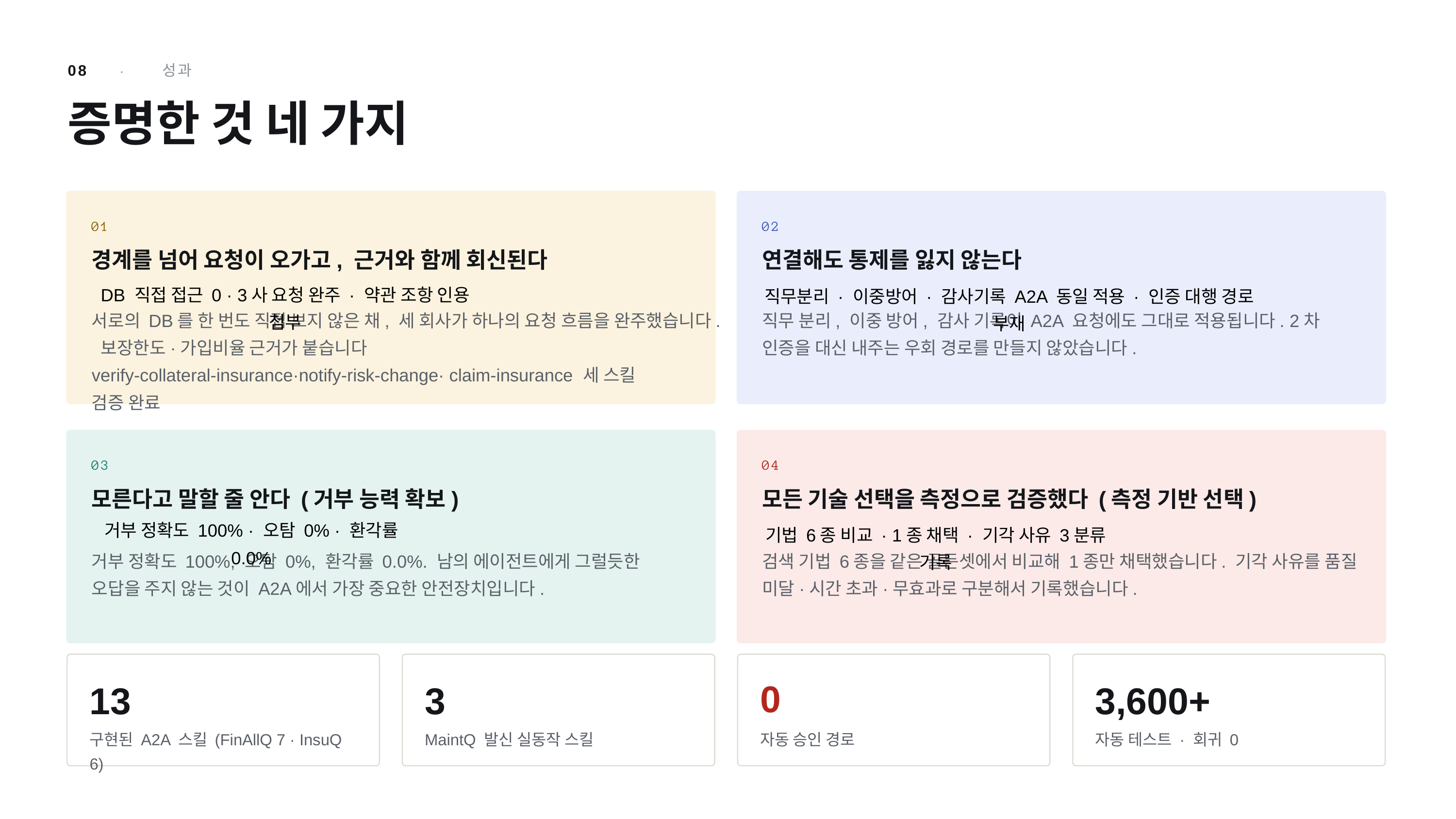

08   ·   성과
증명한 것 네 가지

01

02
경계를 넘어 요청이 오가고, 근거와 함께 회신된다
연결해도 통제를 잃지 않는다
DB 직접 접근 0 · 3사 요청 완주 · 약관 조항 인용 첨부
직무분리 · 이중방어 · 감사기록 A2A 동일 적용 · 인증 대행 경로 부재
서로의 DB를 한 번도 직접 보지 않은 채, 세 회사가 하나의 요청 흐름을 완주했습니다. 보장한도·가입비율 근거가 붙습니다
verify-collateral-insurance·notify-risk-change· claim-insurance 세 스킬
검증 완료
직무 분리, 이중 방어, 감사 기록이 A2A 요청에도 그대로 적용됩니다. 2차 인증을 대신 내주는 우회 경로를 만들지 않았습니다.

03

04
모른다고 말할 줄 안다 (거부 능력 확보)
모든 기술 선택을 측정으로 검증했다 (측정 기반 선택)
거부 정확도 100% · 오탐 0% · 환각률 0.0%
기법 6종 비교 · 1종 채택 · 기각 사유 3분류 기록
거부 정확도 100%, 오탐 0%, 환각률 0.0%. 남의 에이전트에게 그럴듯한 오답을 주지 않는 것이 A2A에서 가장 중요한 안전장치입니다.
검색 기법 6종을 같은 골든셋에서 비교해 1종만 채택했습니다. 기각 사유를 품질 미달·시간 초과·무효과로 구분해서 기록했습니다.

13

3

0

3,600+
구현된 A2A 스킬 (FinAllQ 7 · InsuQ 6)
MaintQ 발신 실동작 스킬
자동 승인 경로
자동 테스트 · 회귀 0